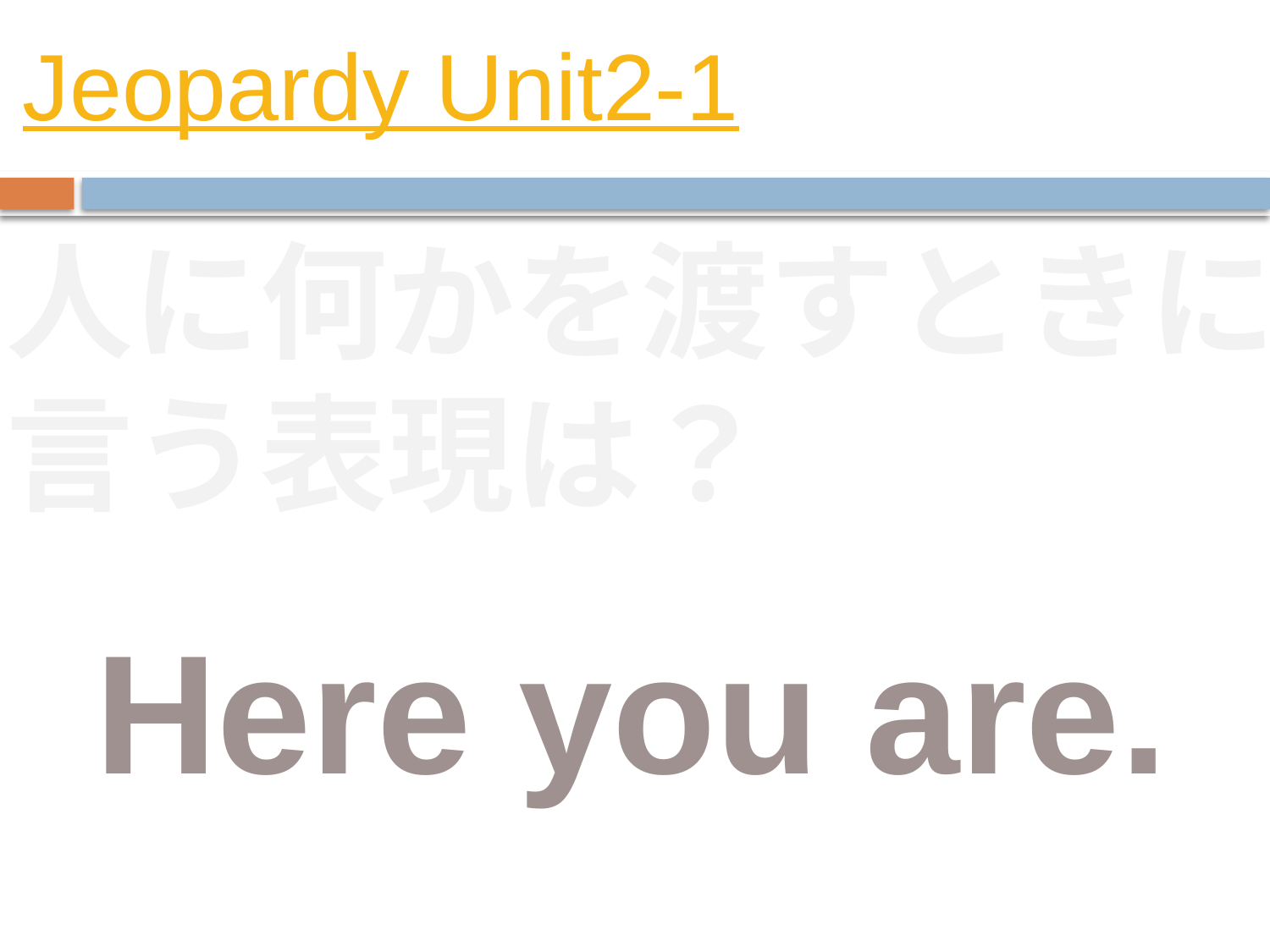

# Jeopardy Unit2-1
人に何かを渡すときに
言う表現は？
Here you are.